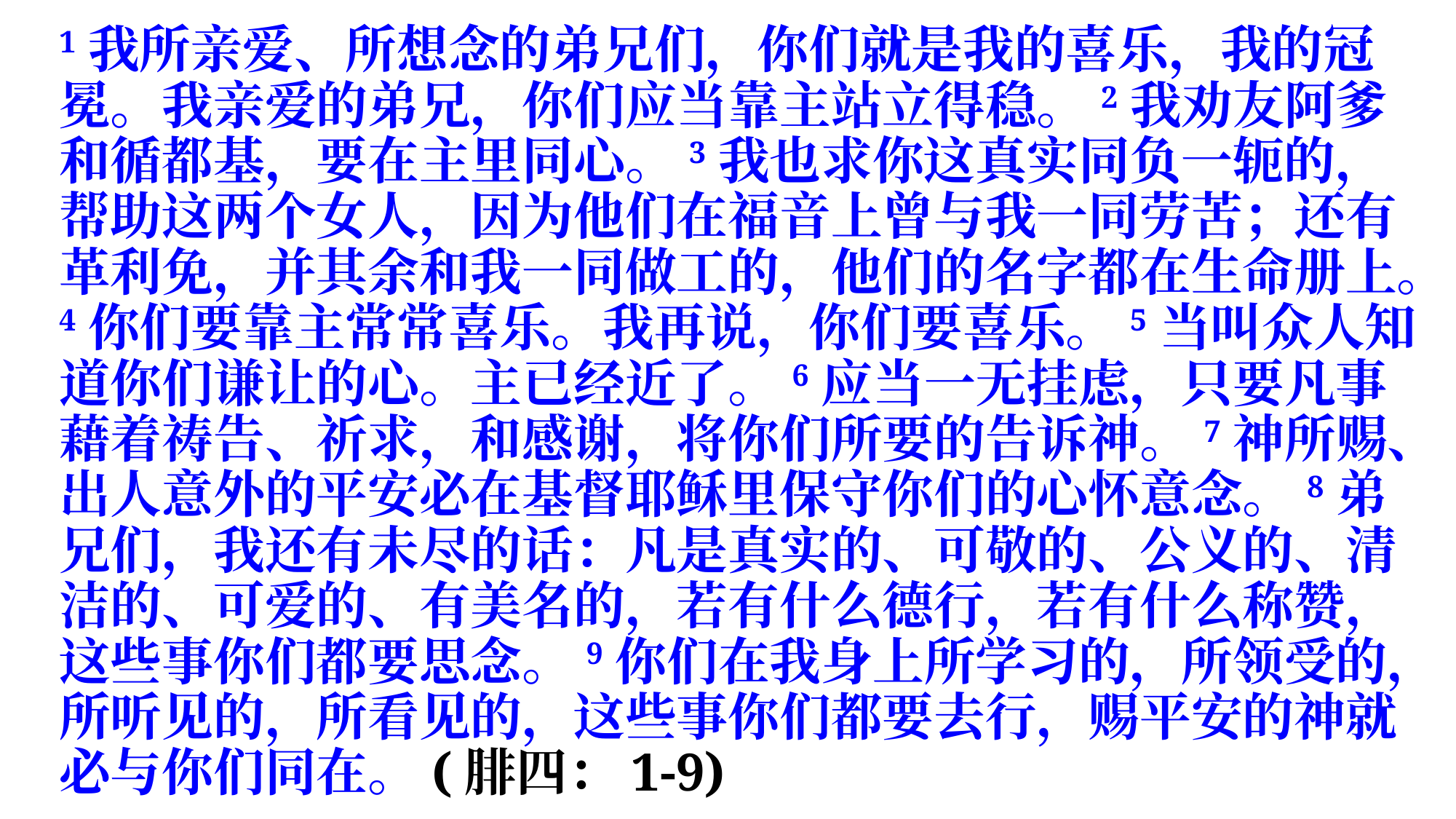

1我所亲爱、所想念的弟兄们，你们就是我的喜乐，我的冠冕。我亲爱的弟兄，你们应当靠主站立得稳。2我劝友阿爹和循都基，要在主里同心。3我也求你这真实同负一轭的，帮助这两个女人，因为他们在福音上曾与我一同劳苦；还有革利免，并其余和我一同做工的，他们的名字都在生命册上。4你们要靠主常常喜乐。我再说，你们要喜乐。5当叫众人知道你们谦让的心。主已经近了。6应当一无挂虑，只要凡事藉着祷告、祈求，和感谢，将你们所要的告诉神。7神所赐、出人意外的平安必在基督耶稣里保守你们的心怀意念。8弟兄们，我还有未尽的话：凡是真实的、可敬的、公义的、清洁的、可爱的、有美名的，若有什么德行，若有什么称赞，这些事你们都要思念。9你们在我身上所学习的，所领受的，所听见的，所看见的，这些事你们都要去行，赐平安的神就必与你们同在。(腓四：1-9)